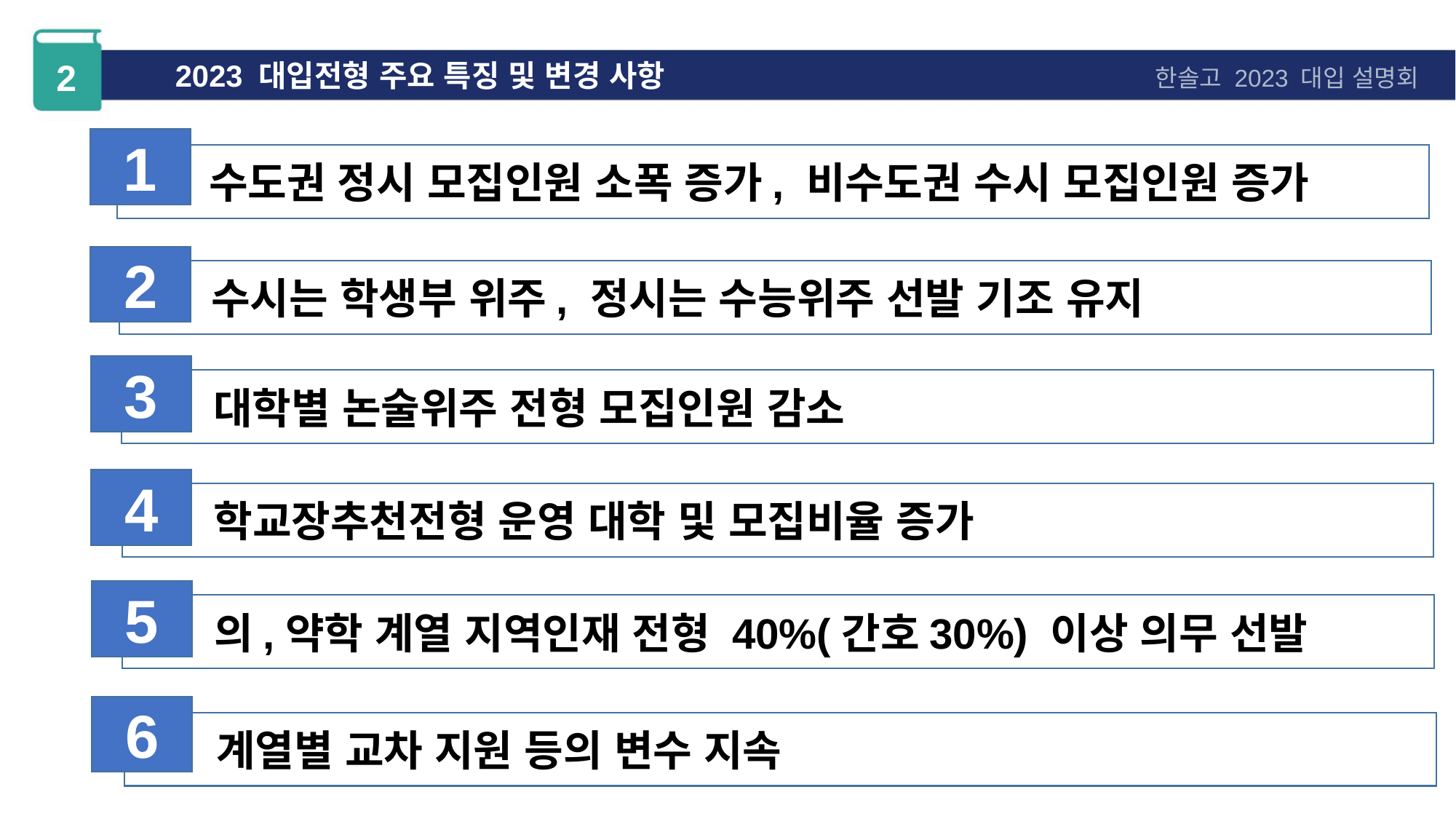

2
2023 대입전형 주요 특징 및 변경 사항
한솔고 2023 대입 설명회
1
      수도권 정시 모집인원 소폭 증가, 비수도권 수시 모집인원 증가
2
      수시는 학생부 위주, 정시는 수능위주 선발 기조 유지
3
      대학별 논술위주 전형 모집인원 감소
4
      학교장추천전형 운영 대학 및 모집비율 증가
5
      의,약학 계열 지역인재 전형 40%(간호30%) 이상 의무 선발
6
      계열별 교차 지원 등의 변수 지속